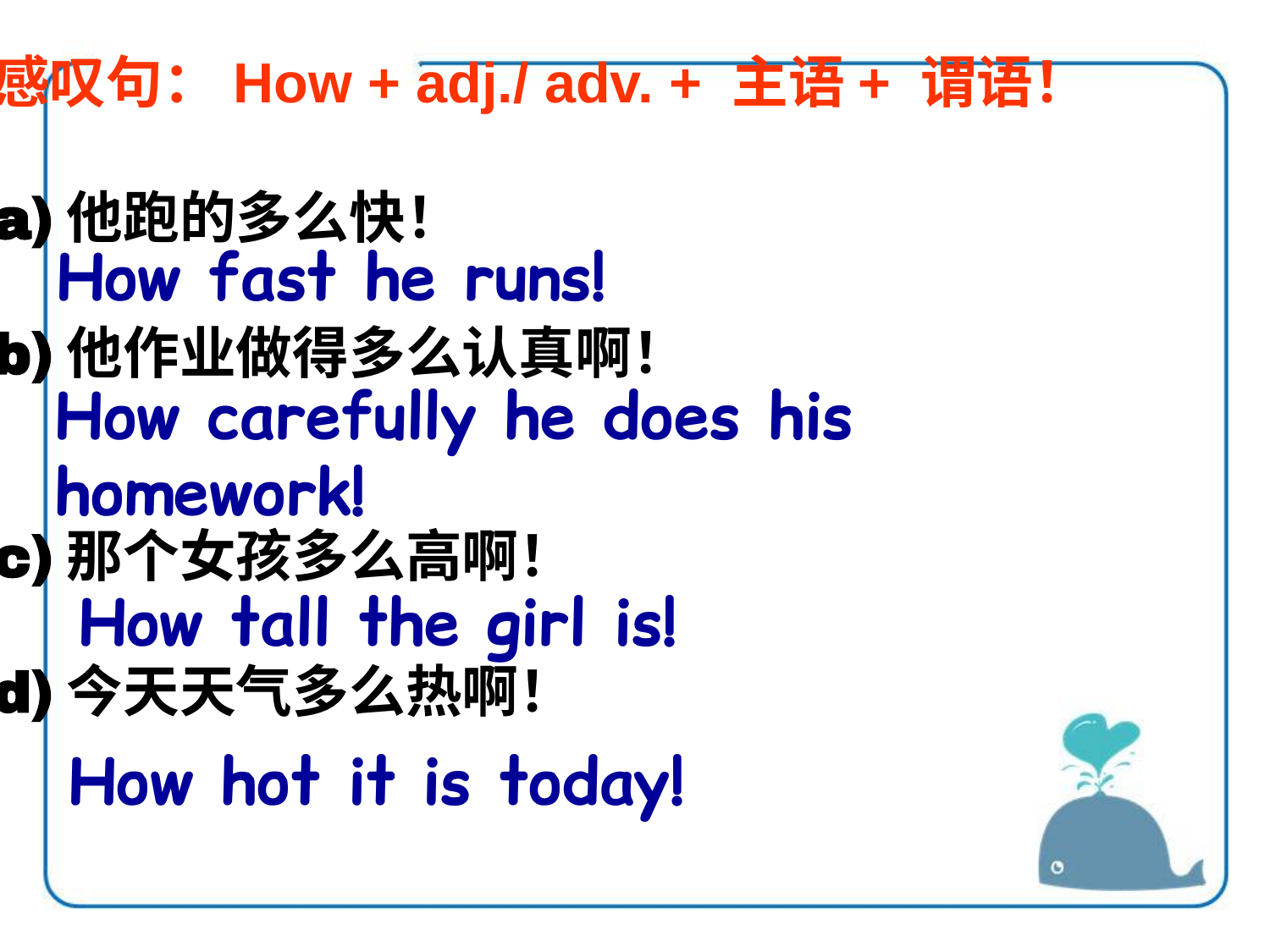

感叹句：How + adj./ adv. + 主语+ 谓语！

a)他跑的多么快！

b)他作业做得多么认真啊！

c)那个女孩多么高啊！

d)今天天气多么热啊！
 How fast he runs!

How carefully he does his
homework!
How tall the girl is!
How hot it is today!